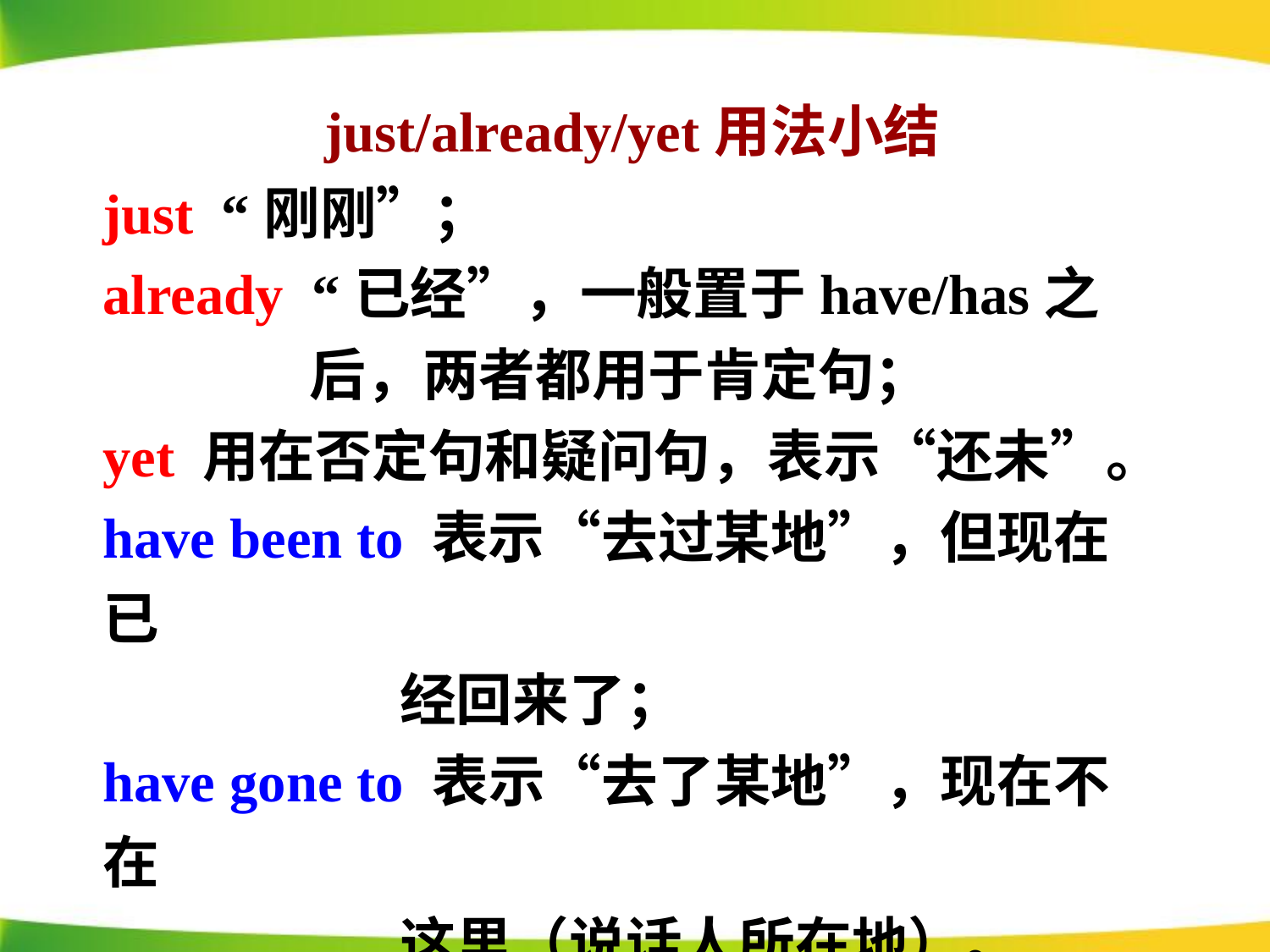

just/already/yet用法小结
just  “刚刚”；
already  “已经”，一般置于have/has之
               后，两者都用于肯定句；
yet 用在否定句和疑问句，表示“还未”。
have been to 表示“去过某地”，但现在已
                      经回来了；
have gone to 表示“去了某地”，现在不在
                      这里（说话人所在地）。